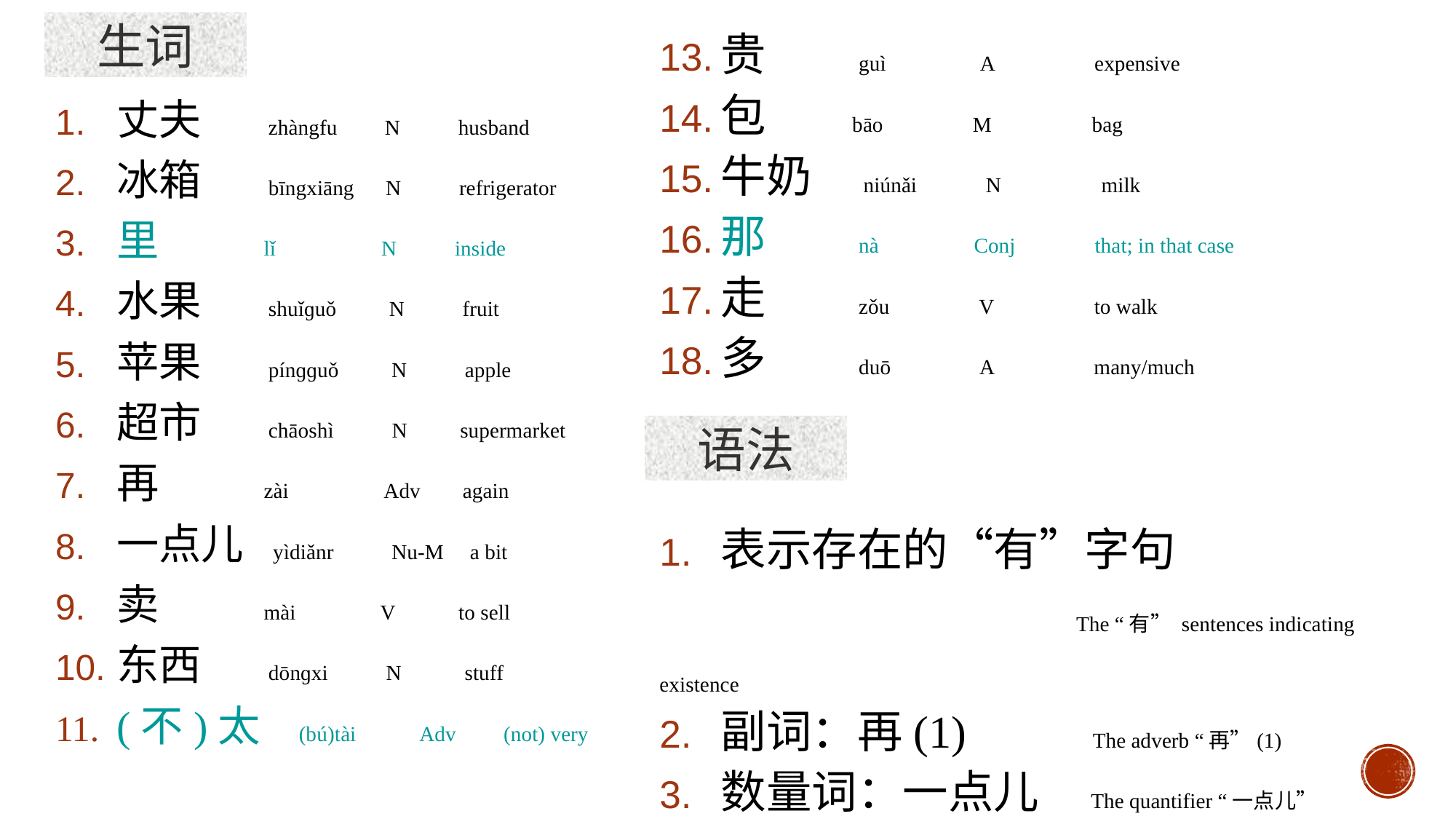

生词
贵        guì                  A                   expensive
包         bāo                 M                   bag
牛奶    niúnǎi             N                   milk
那        nà                  Conj               that; in that case
走        zǒu                 V                   to walk
多        duō                 A                   many/much

丈夫      zhàngfu         N           husband
冰箱      bīngxiāng      N           refrigerator
里          lǐ                    N           inside
水果      shuǐɡuǒ          N           fruit
苹果      pínɡɡuǒ          N           apple
超市      chāoshì           N          supermarket
再          zài                  Adv        again
一点儿  yìdiǎnr           Nu-M     a bit
卖          mài                V            to sell
东西      dōnɡxi           N            stuff
(不)太   (bú)tài            Adv         (not) very
语法
表示存在的“有”字句
                                                                               The “有” sentences indicating existence
副词：再(1)           The adverb “再”(1)
数量词：一点儿    The quantifier “一点儿”